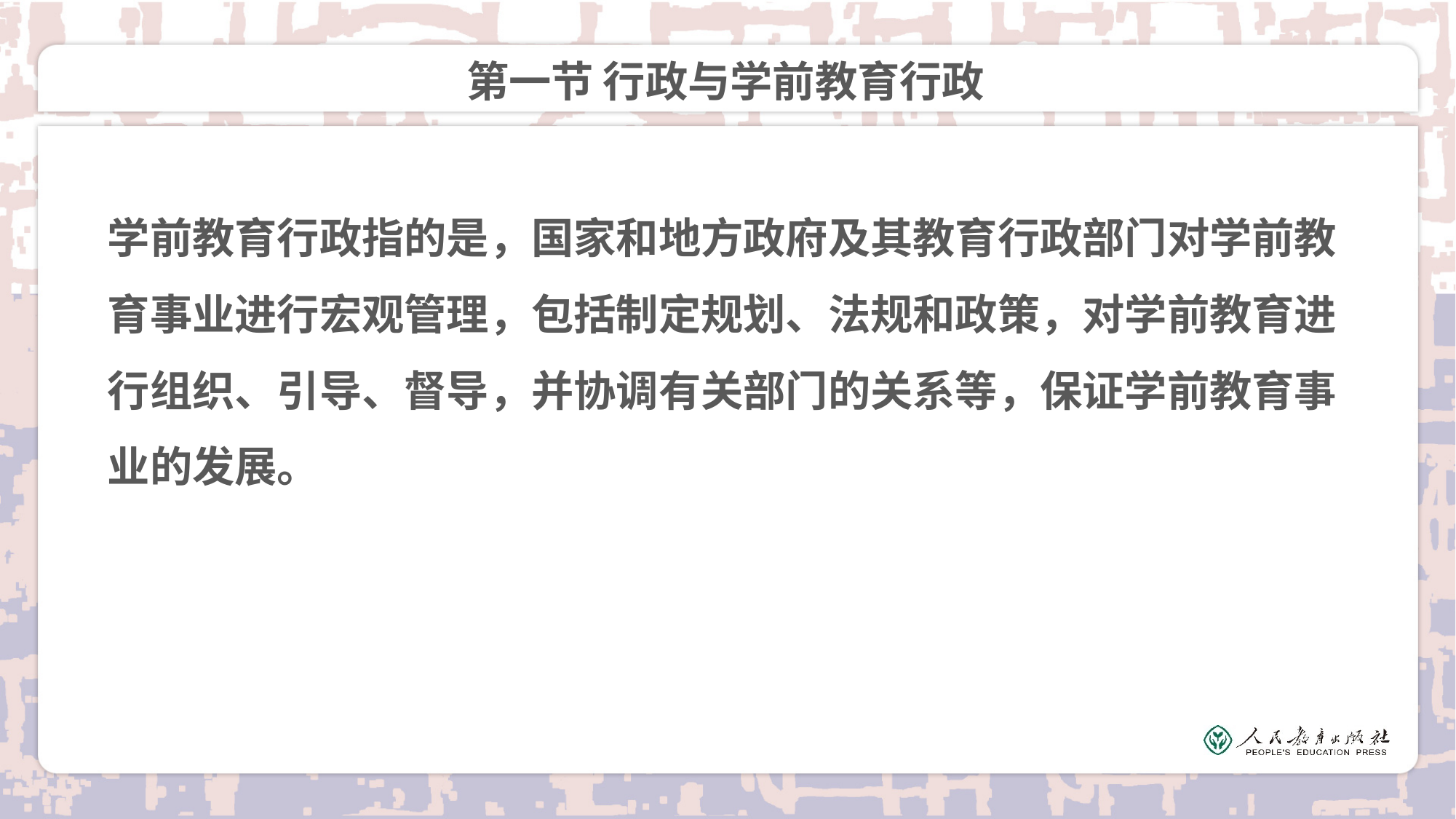

# 第一节 行政与学前教育行政
学前教育行政指的是，国家和地方政府及其教育行政部门对学前教育事业进行宏观管理，包括制定规划、法规和政策，对学前教育进行组织、引导、督导，并协调有关部门的关系等，保证学前教育事业的发展。